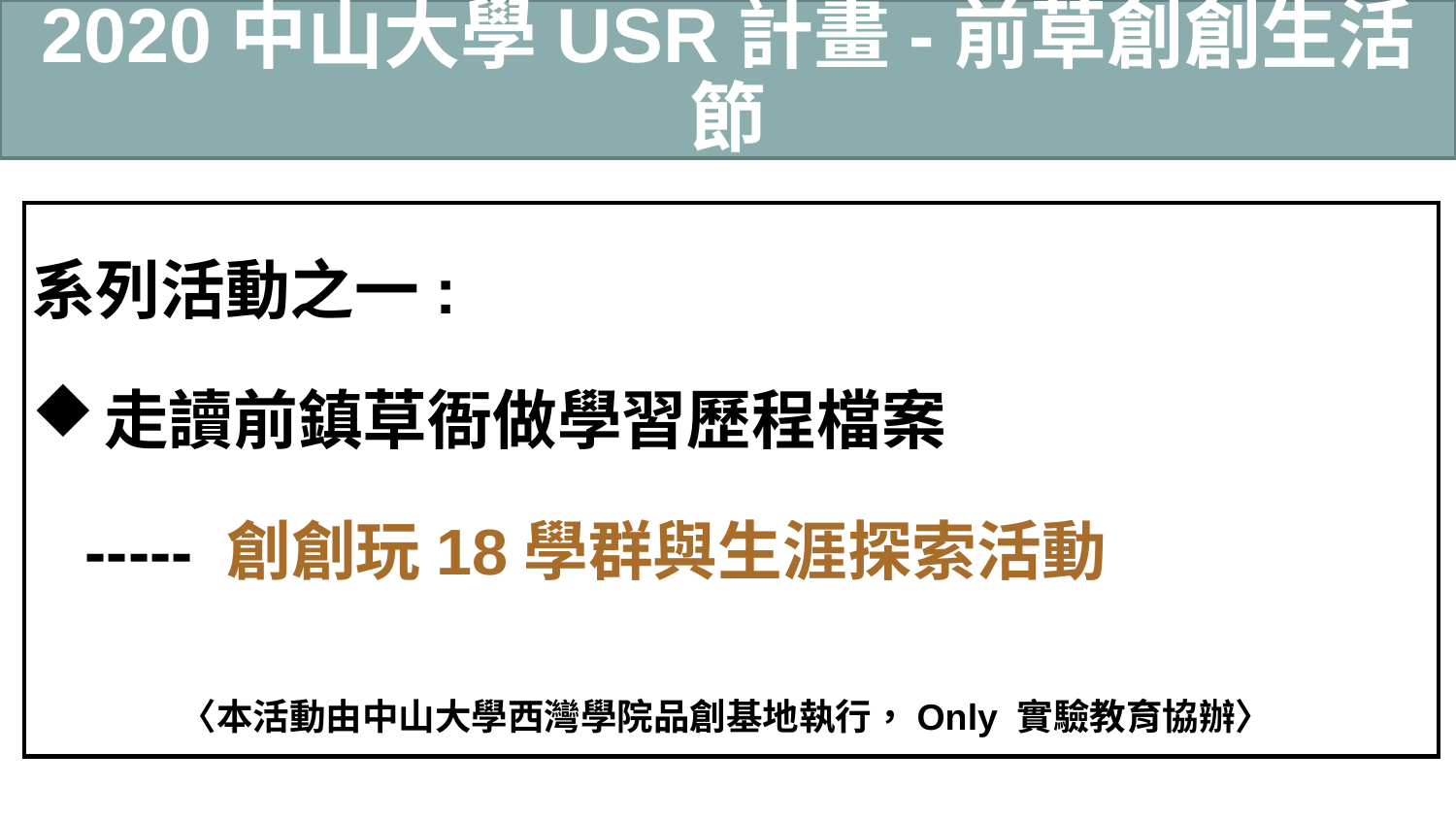

# 2020中山大學USR計畫-前草創創生活節
系列活動之一:
走讀前鎮草衙做學習歷程檔案
   ----- 創創玩18學群與生涯探索活動

                 〈本活動由中山大學西灣學院品創基地執行，Only 實驗教育協辦〉